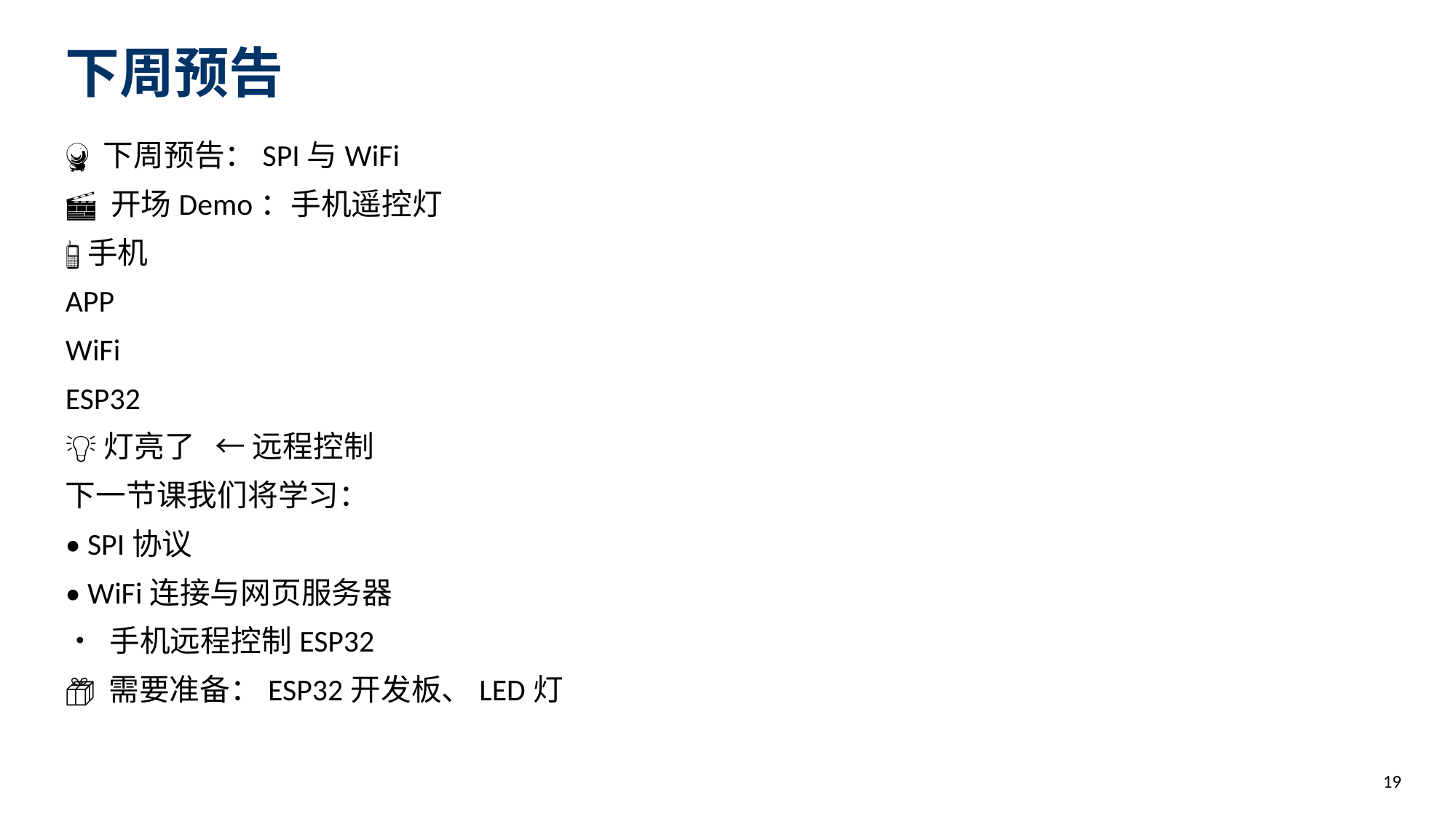

下周预告
🔮 下周预告：SPI与WiFi
🎬 开场Demo：手机遥控灯
📱手机
APP
WiFi
ESP32
💡灯亮了   ← 远程控制
下一节课我们将学习：
• SPI协议
• WiFi连接与网页服务器
• 手机远程控制ESP32
📦 需要准备：ESP32开发板、LED灯
19